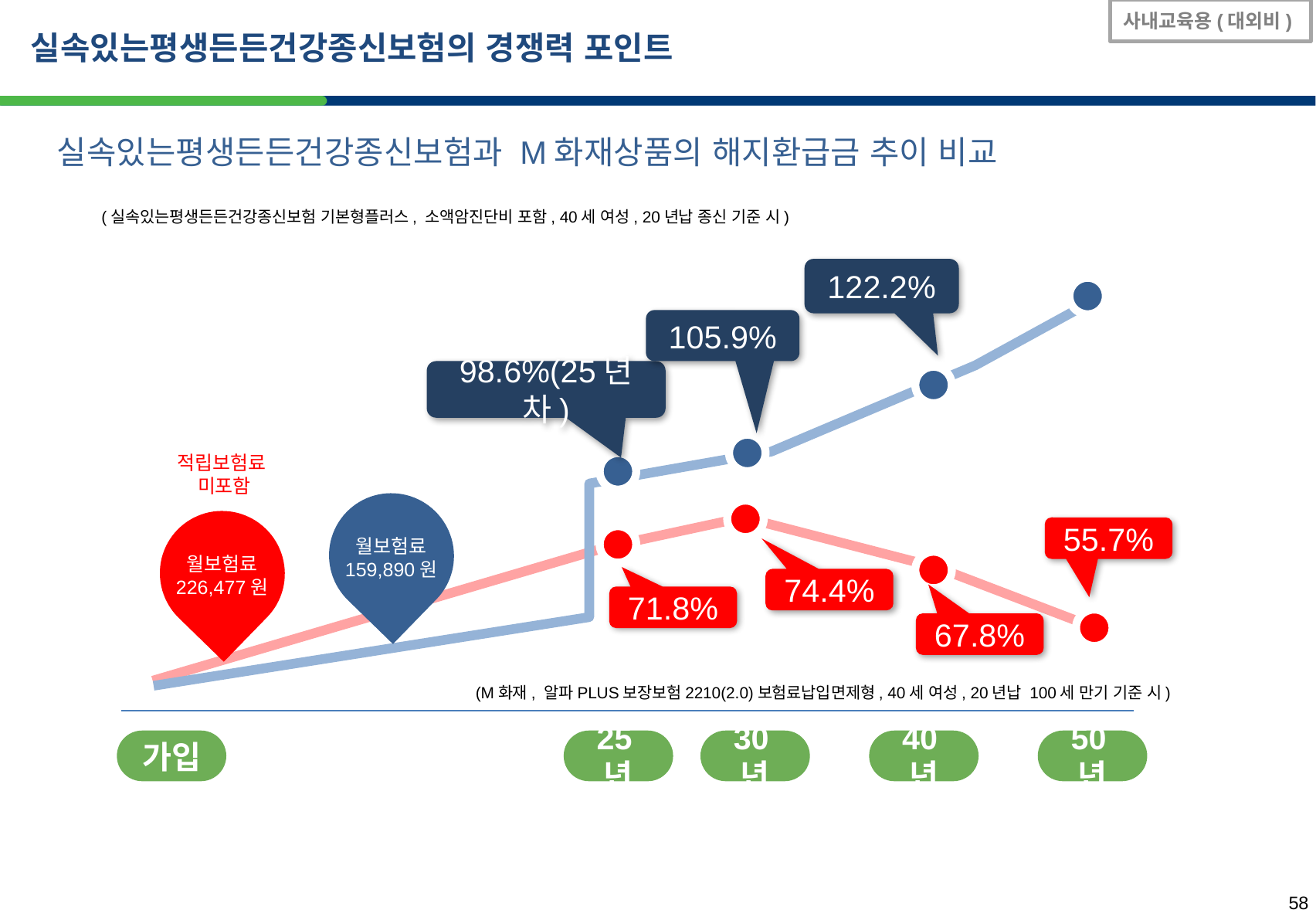

사내교육용(대외비)
실속있는평생든든건강종신보험의 경쟁력 포인트
실속있는평생든든건강종신보험과 M화재상품의 해지환급금 추이 비교
(실속있는평생든든건강종신보험 기본형플러스, 소액암진단비 포함, 40세 여성, 20년납 종신 기준 시)
122.2%

6
105.9%
98.6%(25년차)

적립보험료
미포함

55.7%

월보험료
159,890원

월보험료
226,477원

74.4%
71.8%

67.8%
(M화재, 알파PLUS보장보험2210(2.0)보험료납입면제형, 40세 여성, 20년납 100세 만기 기준 시)
가입
25년
30년
40년
50년